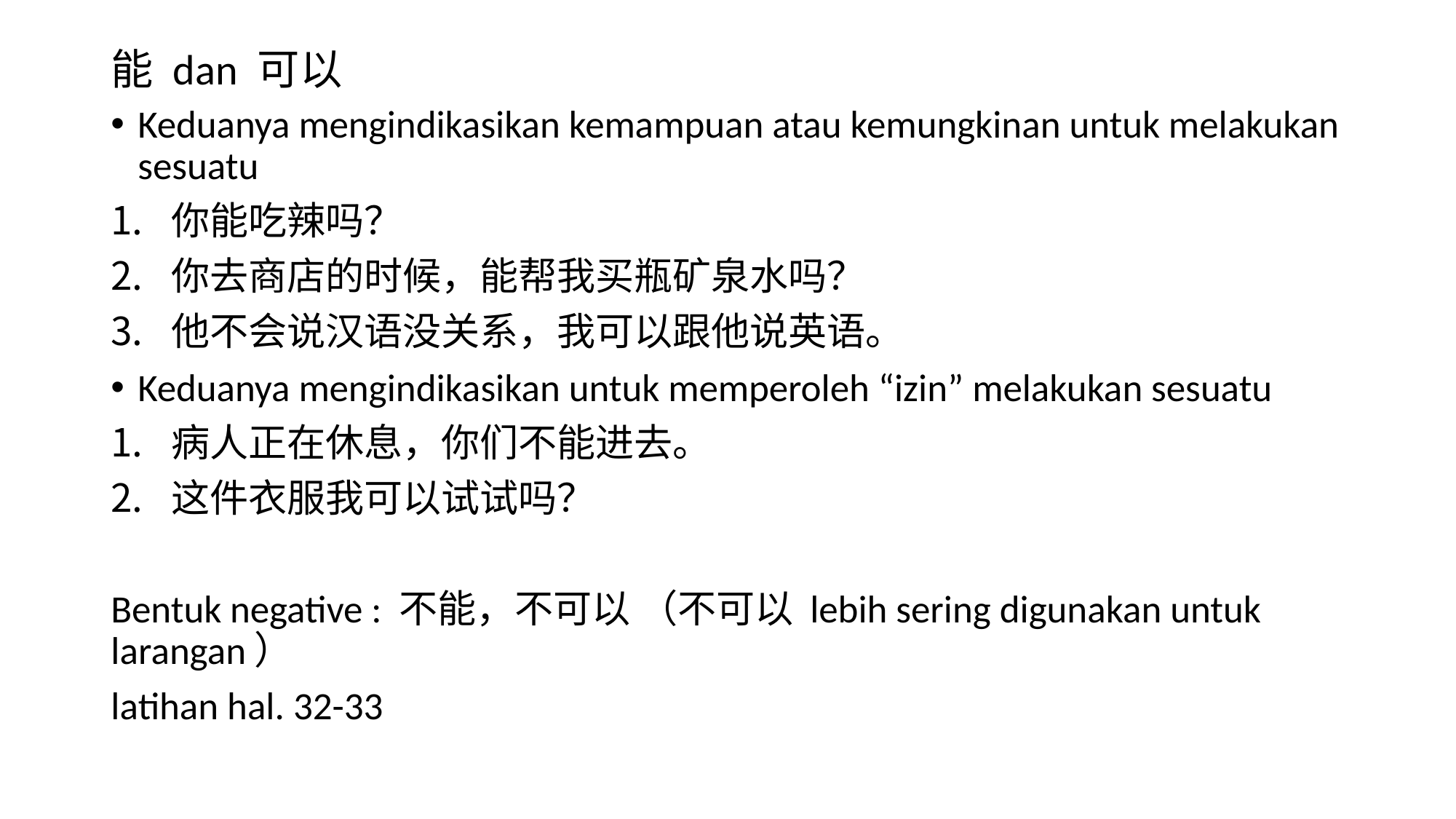

# 能 dan 可以
Keduanya mengindikasikan kemampuan atau kemungkinan untuk melakukan sesuatu
你能吃辣吗？
你去商店的时候，能帮我买瓶矿泉水吗？
他不会说汉语没关系，我可以跟他说英语。
Keduanya mengindikasikan untuk memperoleh “izin” melakukan sesuatu
病人正在休息，你们不能进去。
这件衣服我可以试试吗？

Bentuk negative : 不能，不可以 （不可以 lebih sering digunakan untuk larangan）
latihan hal. 32-33